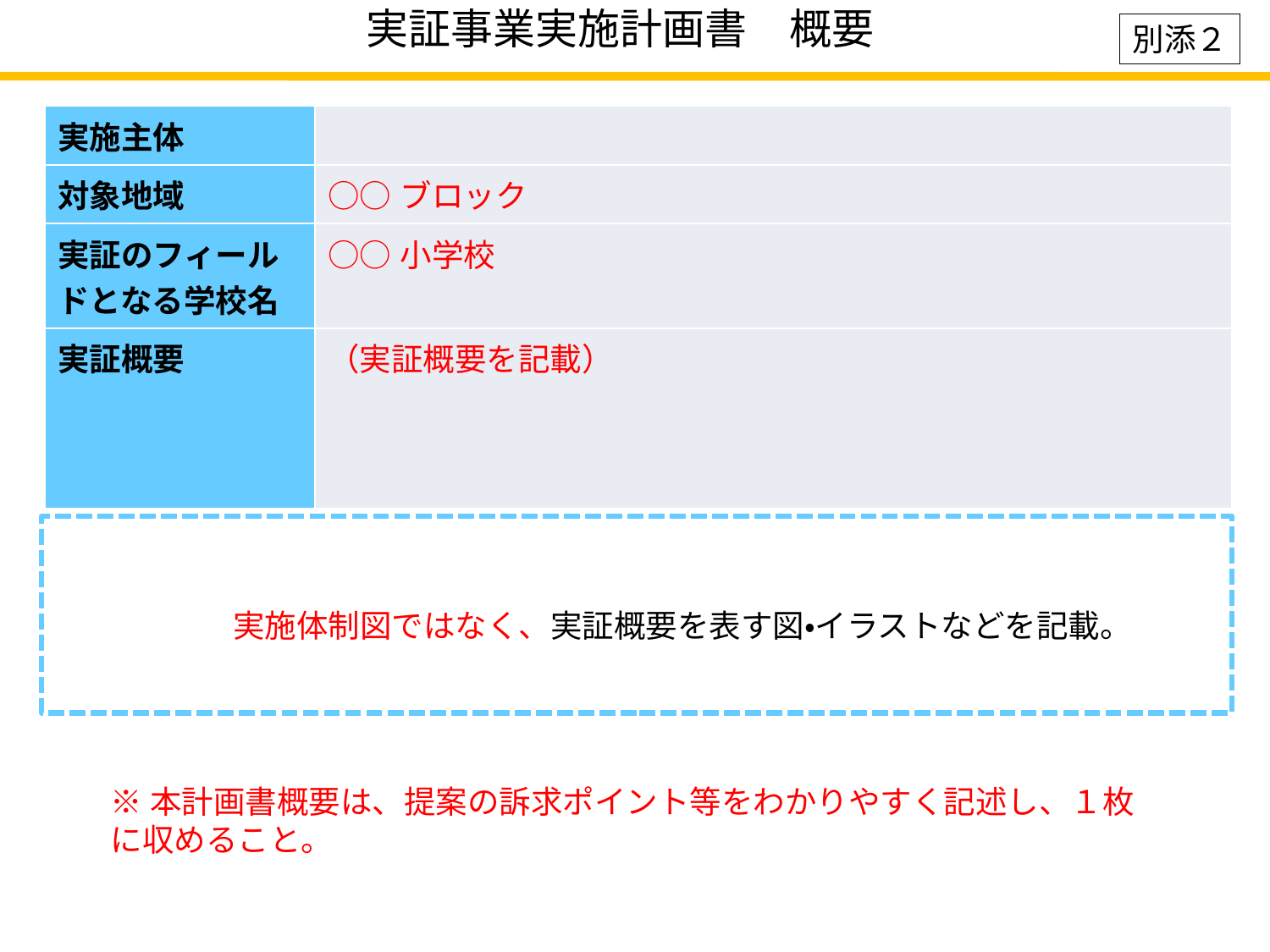

実証事業実施計画書　概要
別添２
| 実施主体 |  |
| --- | --- |
| 対象地域 | ○○ブロック |
| 実証のフィールドとなる学校名 | ○○小学校 |
| 実証概要 | （実証概要を記載） |

実施体制図ではなく、実証概要を表す図・イラストなどを記載。
※本計画書概要は、提案の訴求ポイント等をわかりやすく記述し、１枚に収めること。